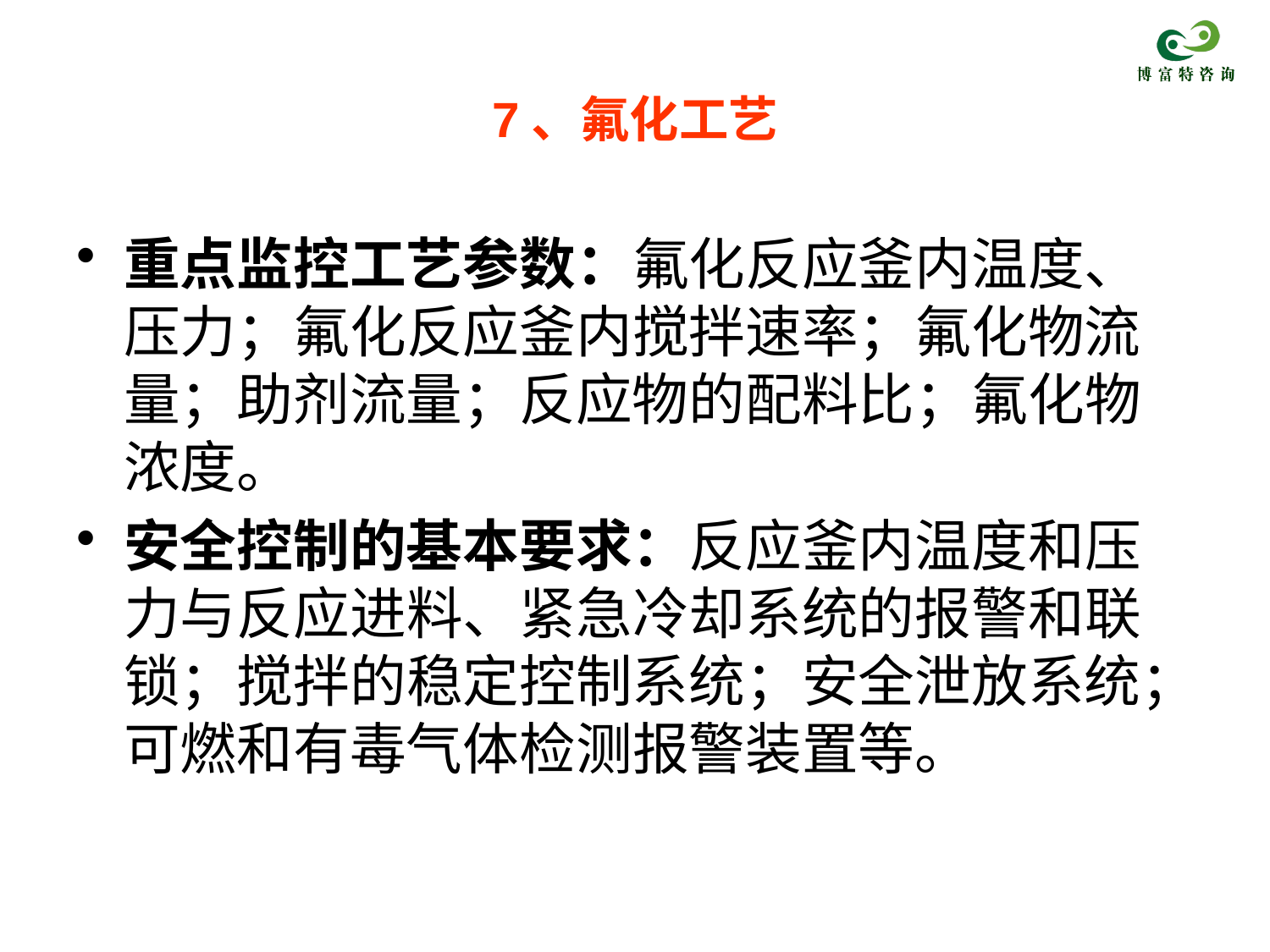

# 7、氟化工艺
重点监控工艺参数：氟化反应釜内温度、压力；氟化反应釜内搅拌速率；氟化物流量；助剂流量；反应物的配料比；氟化物浓度。
安全控制的基本要求：反应釜内温度和压力与反应进料、紧急冷却系统的报警和联锁；搅拌的稳定控制系统；安全泄放系统；可燃和有毒气体检测报警装置等。